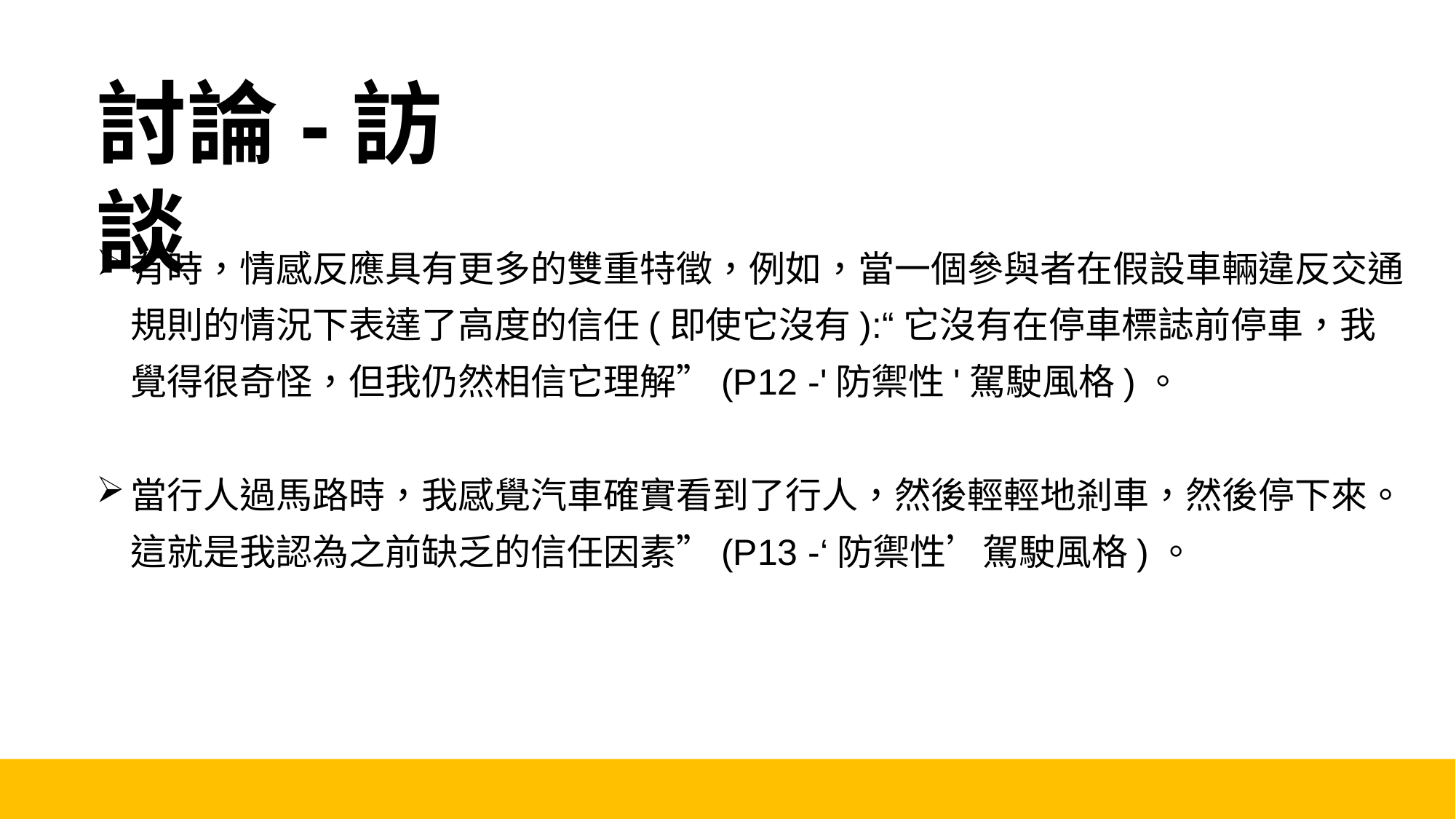

討論-訪談
有時，情感反應具有更多的雙重特徵，例如，當一個參與者在假設車輛違反交通規則的情況下表達了高度的信任(即使它沒有):“它沒有在停車標誌前停車，我覺得很奇怪，但我仍然相信它理解”(P12 -'防禦性'駕駛風格)。

當行人過馬路時，我感覺汽車確實看到了行人，然後輕輕地剎車，然後停下來。這就是我認為之前缺乏的信任因素”(P13 -‘防禦性’駕駛風格)。

21